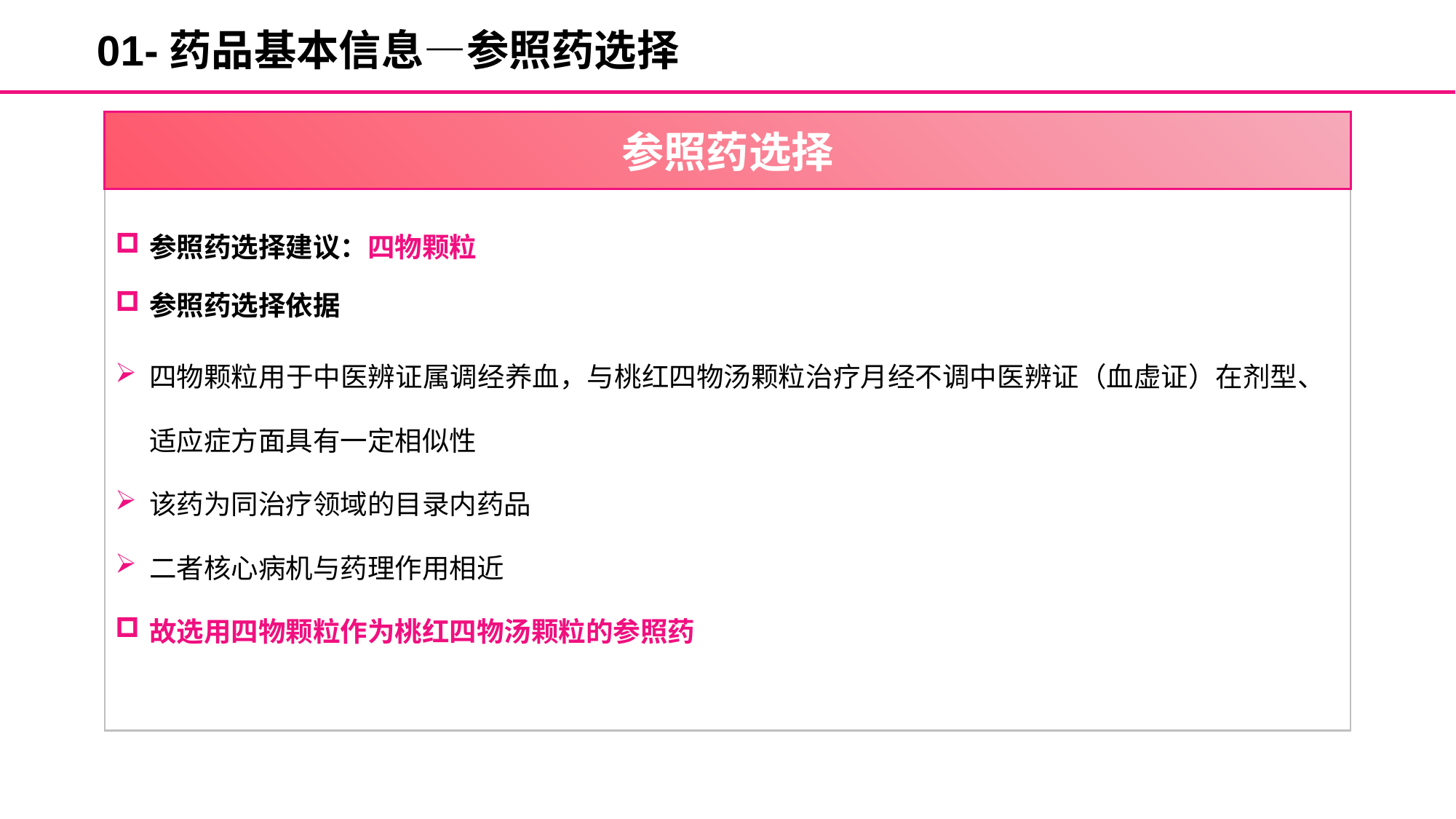

01-药品基本信息—参照药选择
参照药选择

参照药选择建议：四物颗粒

参照药选择依据
四物颗粒用于中医辨证属调经养血，与桃红四物汤颗粒治疗月经不调中医辨证（血虚证）在剂型、适应症方面具有一定相似性
该药为同治疗领域的目录内药品
二者核心病机与药理作用相近
故选用四物颗粒作为桃红四物汤颗粒的参照药

4